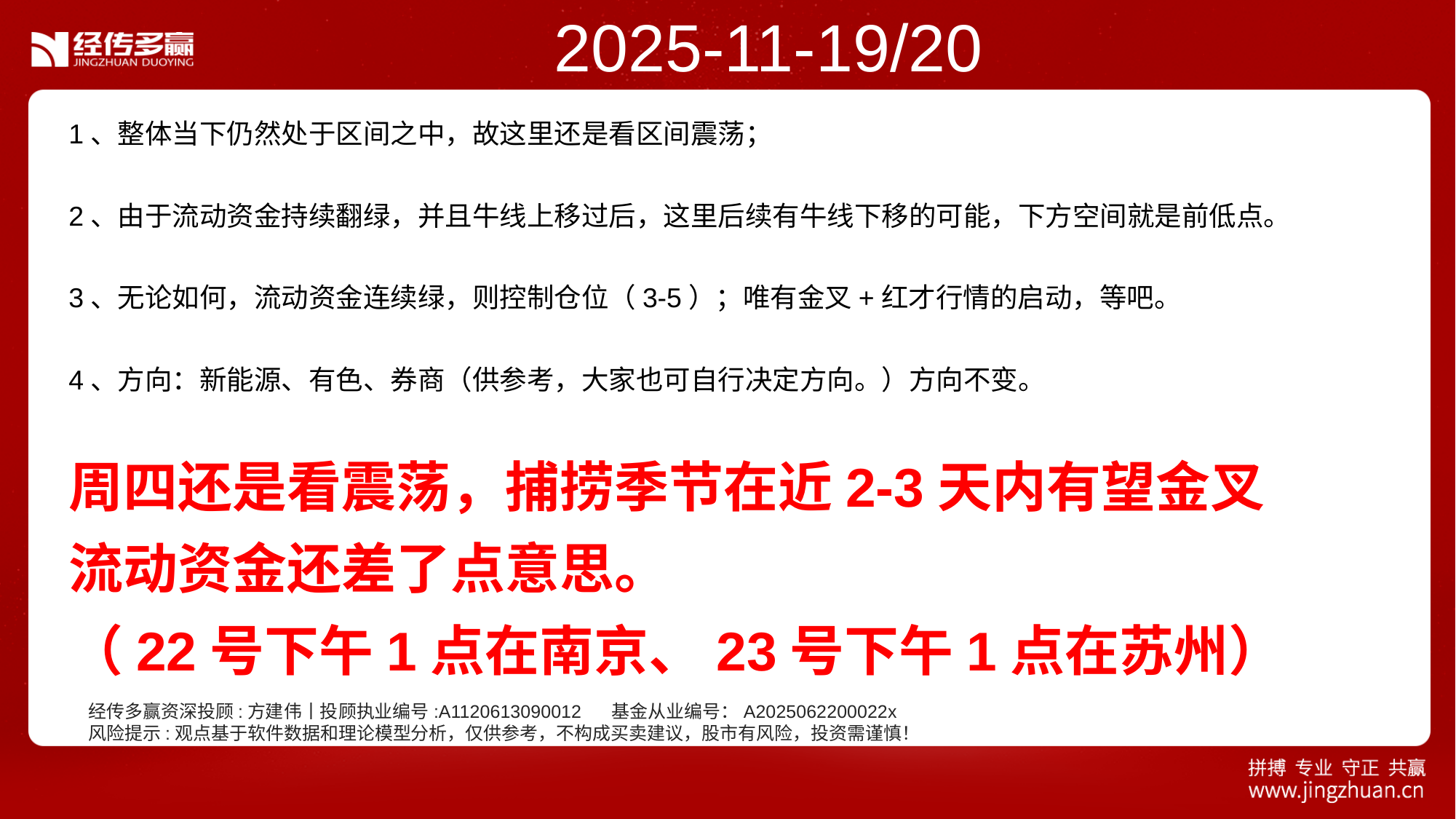

2025-11-19/20
1、整体当下仍然处于区间之中，故这里还是看区间震荡；

2、由于流动资金持续翻绿，并且牛线上移过后，这里后续有牛线下移的可能，下方空间就是前低点。

3、无论如何，流动资金连续绿，则控制仓位（3-5）；唯有金叉+红才行情的启动，等吧。

4、方向：新能源、有色、券商（供参考，大家也可自行决定方向。）方向不变。

周四还是看震荡，捕捞季节在近2-3天内有望金叉
流动资金还差了点意思。
（22号下午1点在南京、23号下午1点在苏州）